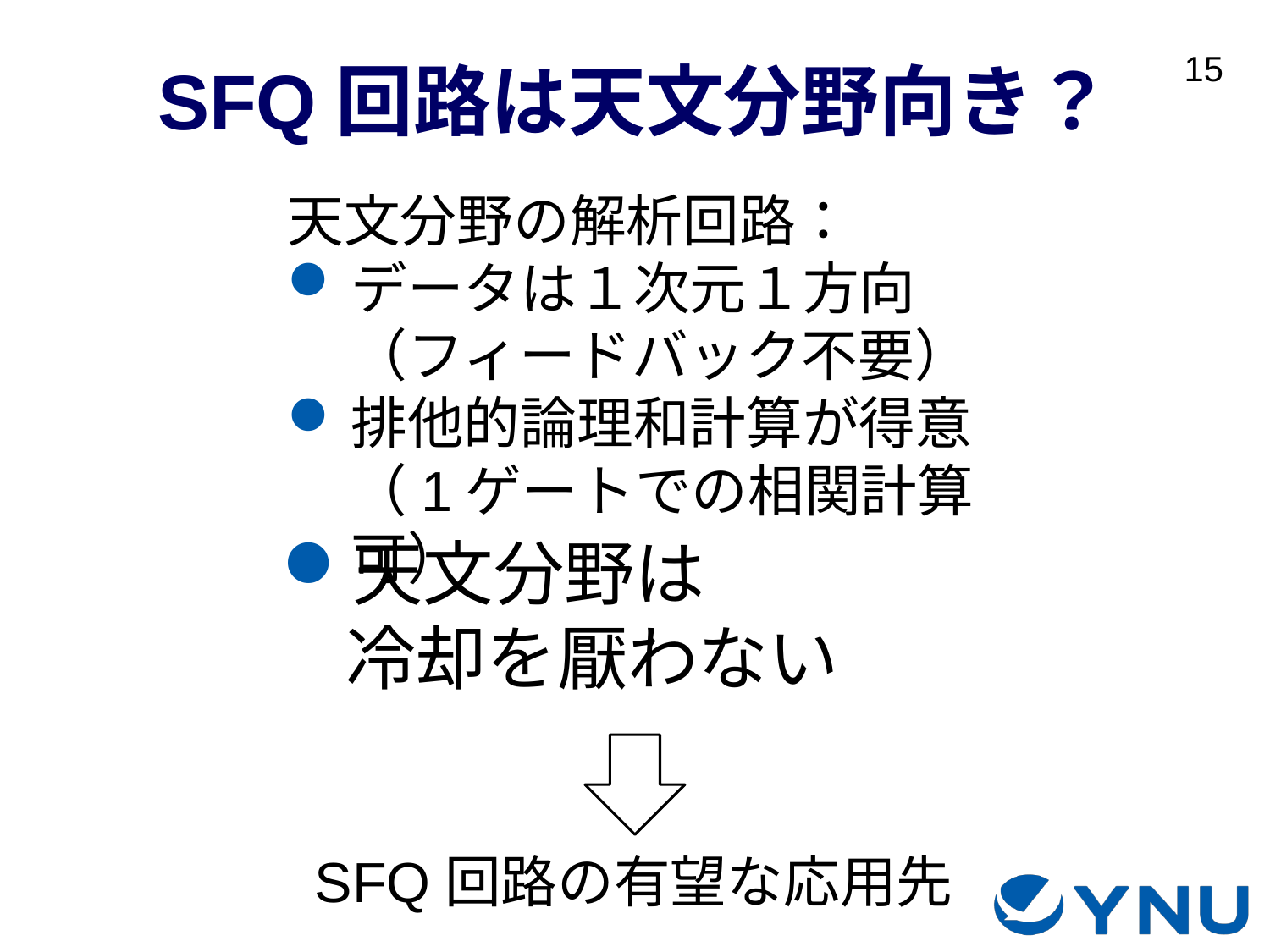

# SFQ回路は天文分野向き？
天文分野の解析回路：
データは１次元１方向
（フィードバック不要）
排他的論理和計算が得意
（1ゲートでの相関計算可）
天文分野は
冷却を厭わない

SFQ回路の有望な応用先